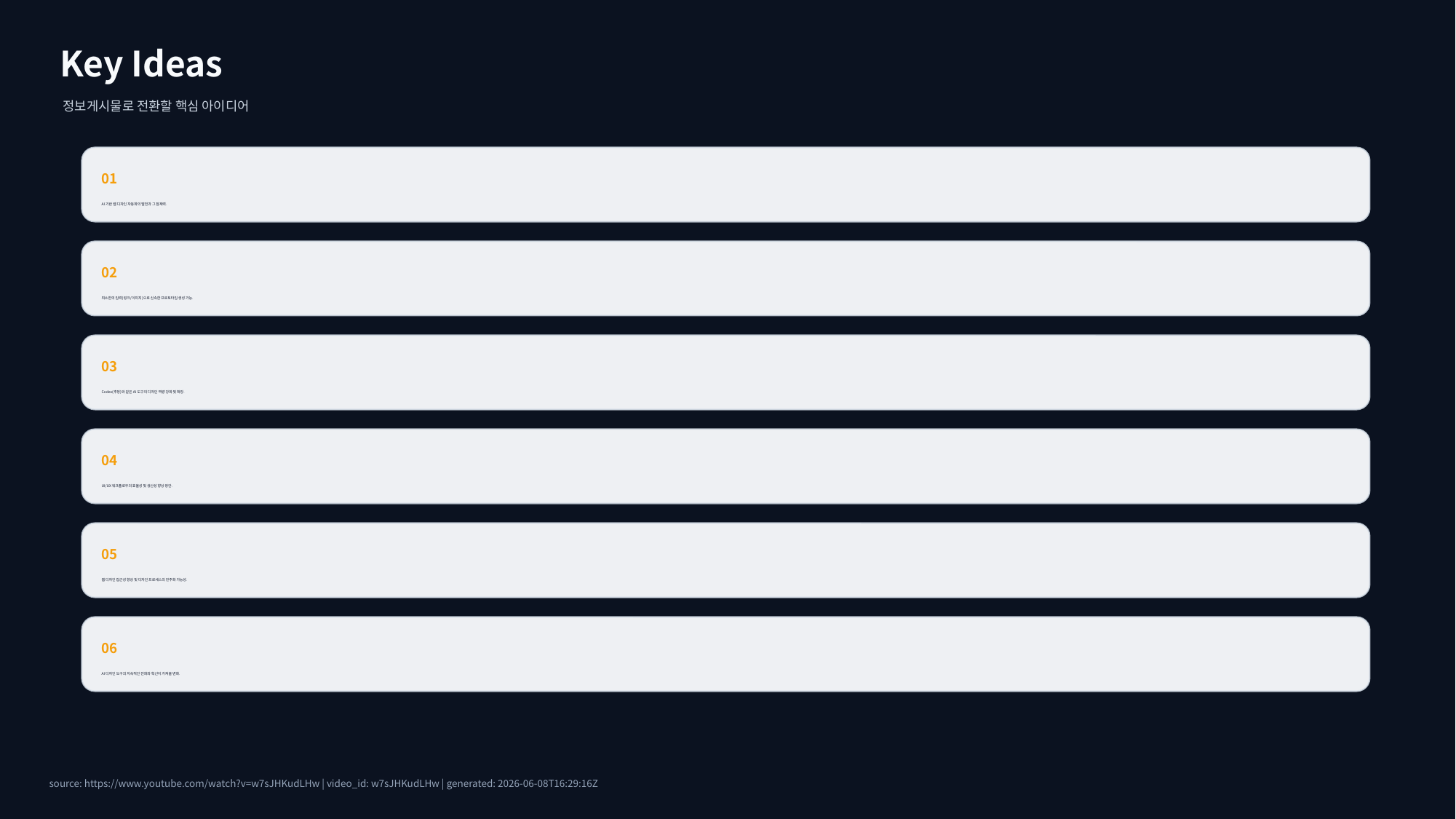

Key Ideas
정보게시물로 전환할 핵심 아이디어

01
AI 기반 웹 디자인 자동화의 발전과 그 잠재력.

02
최소한의 입력(링크/이미지)으로 신속한 프로토타입 생성 가능.

03
Codex(추정)와 같은 AI 도구의 디자인 역량 강화 및 확장.

04
UI/UX 워크플로우의 효율성 및 생산성 향상 방안.

05
웹 디자인 접근성 향상 및 디자인 프로세스의 민주화 가능성.

06
AI 디자인 도구의 지속적인 진화와 혁신이 가져올 변화.
source: https://www.youtube.com/watch?v=w7sJHKudLHw | video_id: w7sJHKudLHw | generated: 2026-06-08T16:29:16Z